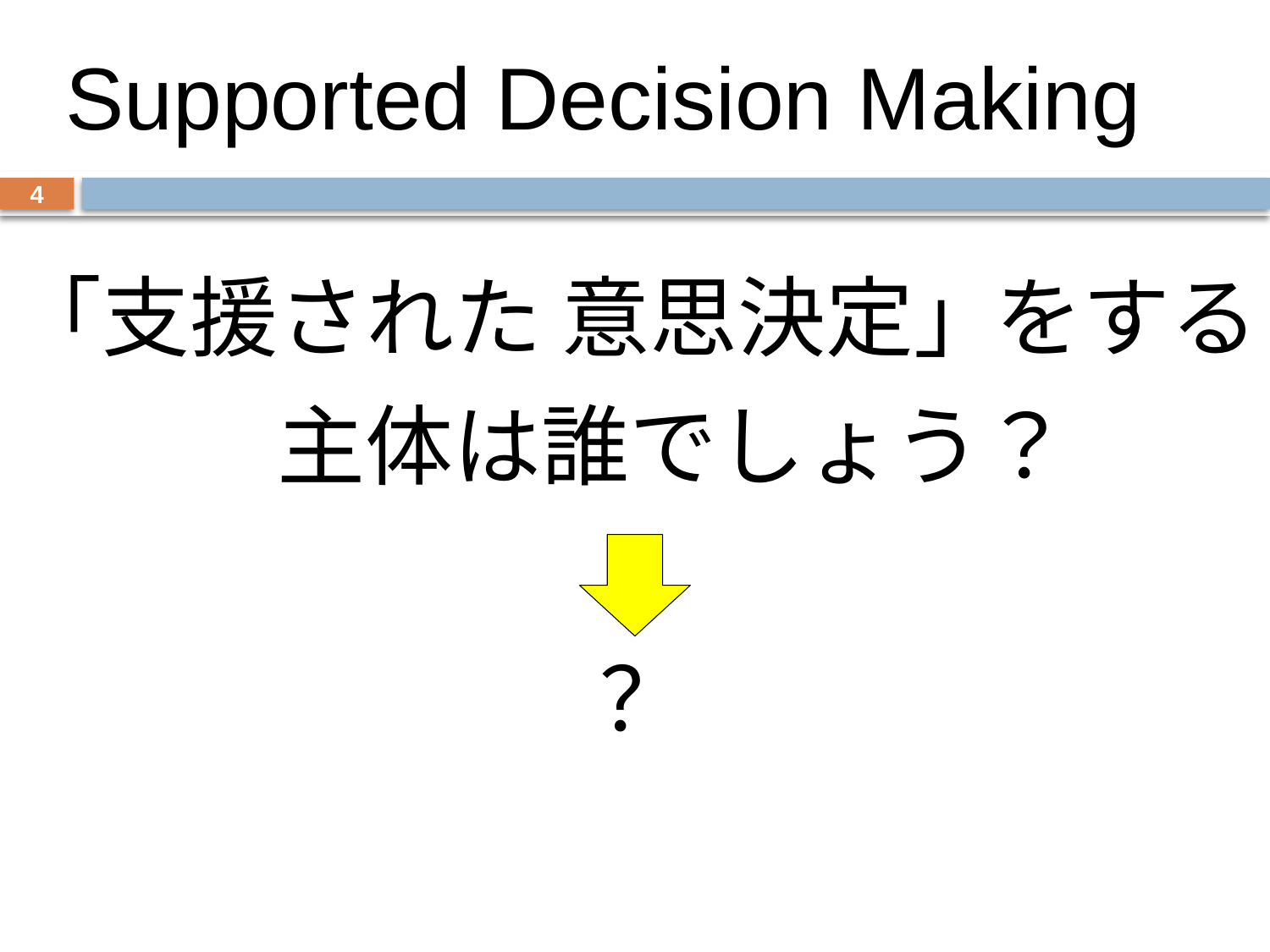

Supported Decision Making
4
「支援された
意思決定」
をする
主体は誰でしょう？

？